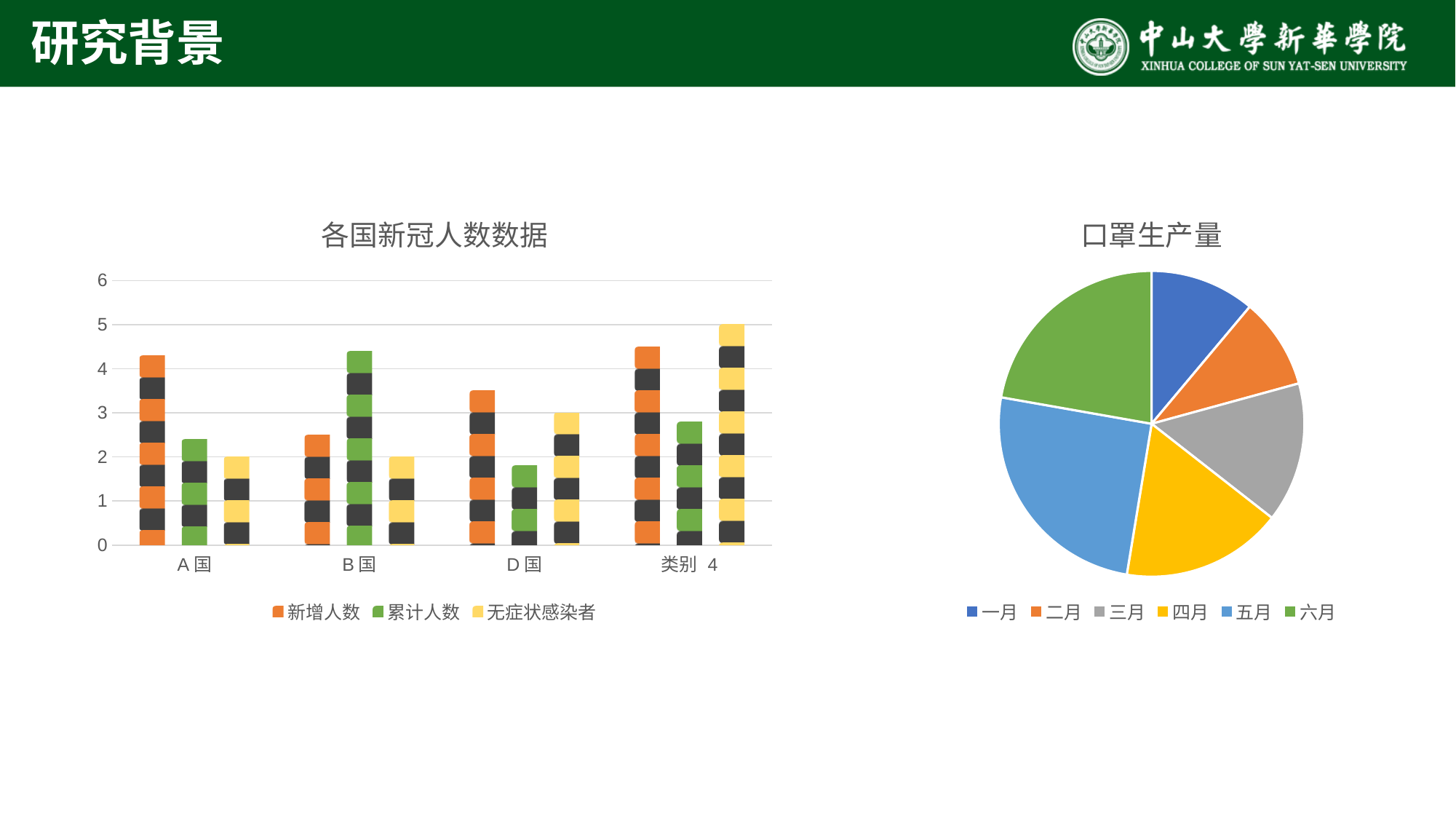

研究背景

### Chart: 各国新冠人数数据

| Category | 新增人数 | 累计人数 | 无症状感染者 |
|---|---|---|---|
| A国 | 4.3 | 2.4 | 2.0 |
| B国 | 2.5 | 4.4 | 2.0 |
| D国 | 3.5 | 1.8 | 3.0 |
| 类别 4 | 4.5 | 2.8 | 5.0 |

### Chart:

| Category | 口罩生产量 |
|---|---|
| 一月 | 1.5 |
| 二月 | 1.3 |
| 三月 | 2.0 |
| 四月 | 2.3 |
| 五月 | 3.4 |
| 六月 | 3.0 |